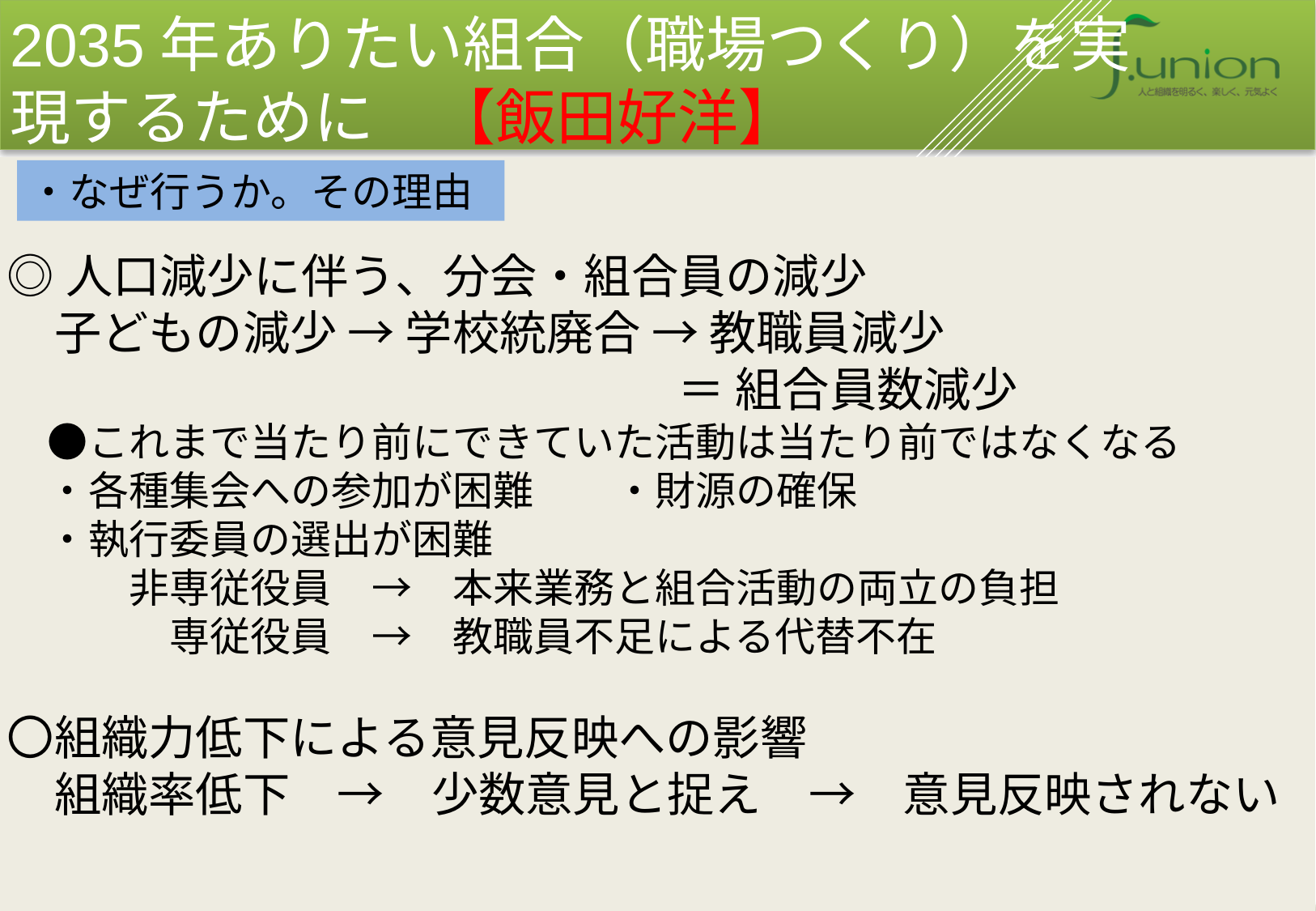

2035年ありたい組合（職場つくり）を実現するために　【飯田好洋】

◎人口減少に伴う、分会・組合員の減少
　子どもの減少 → 学校統廃合 → 教職員減少
　　　　　　　　　　　　　　 ＝ 組合員数減少
　●これまで当たり前にできていた活動は当たり前ではなくなる
　・各種集会への参加が困難　　・財源の確保
　・執行委員の選出が困難
　　　非専従役員　→　本来業務と組合活動の両立の負担
　　　　専従役員　→　教職員不足による代替不在

〇組織力低下による意見反映への影響
　組織率低下　→　少数意見と捉え　→　意見反映されない
・なぜ行うか。その理由